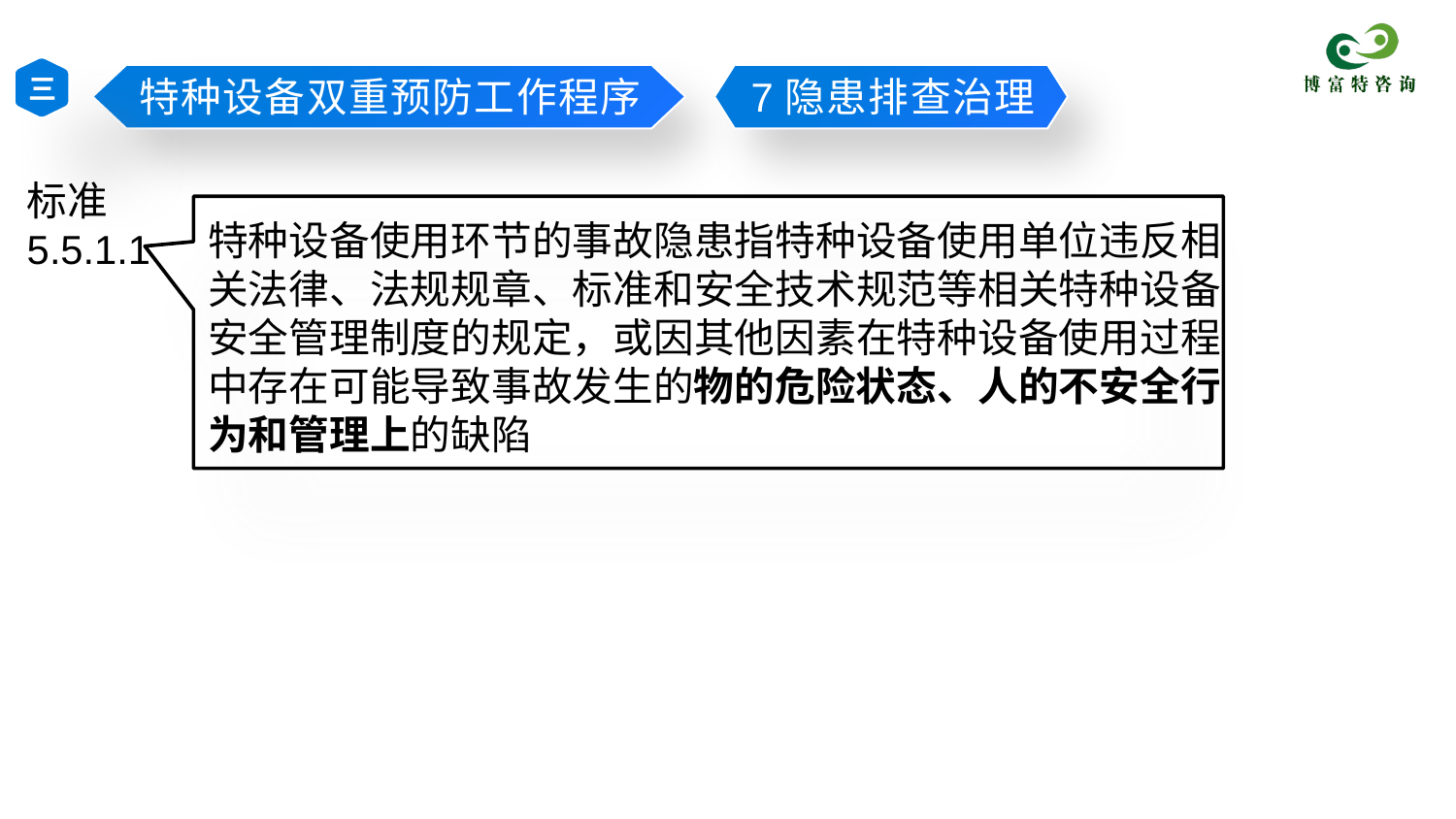

三

特种设备双重预防工作程序

7隐患排查治理

特种设备使用环节的事故隐患指特种设备使用单位违反相关法律、法规规章、标准和安全技术规范等相关特种设备安全管理制度的规定，或因其他因素在特种设备使用过程中存在可能导致事故发生的物的危险状态、人的不安全行为和管理上的缺陷
标准
5.5.1.1

75